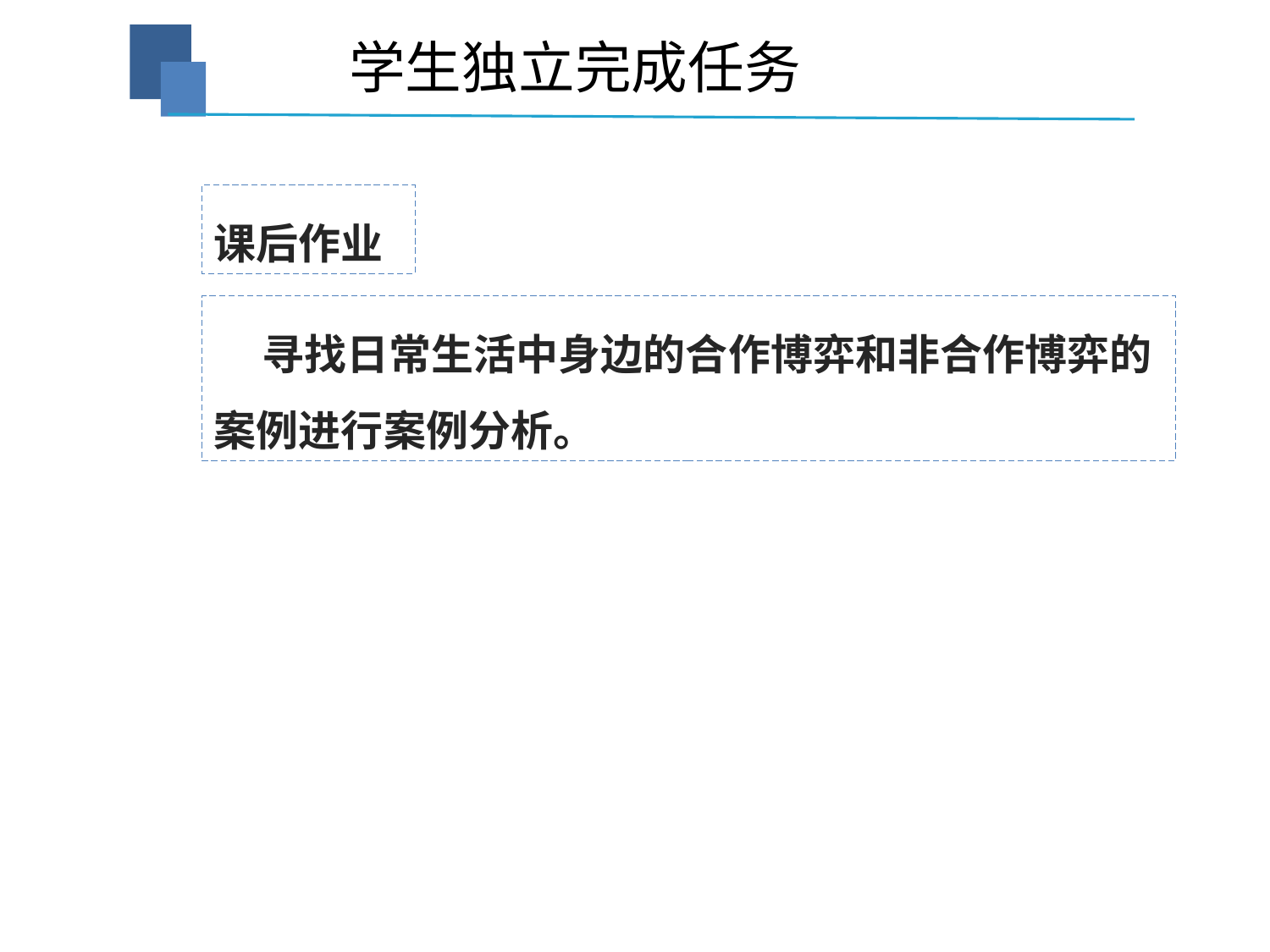

学生独立完成任务

课后作业
    寻找日常生活中身边的合作博弈和非合作博弈的案例进行案例分析。